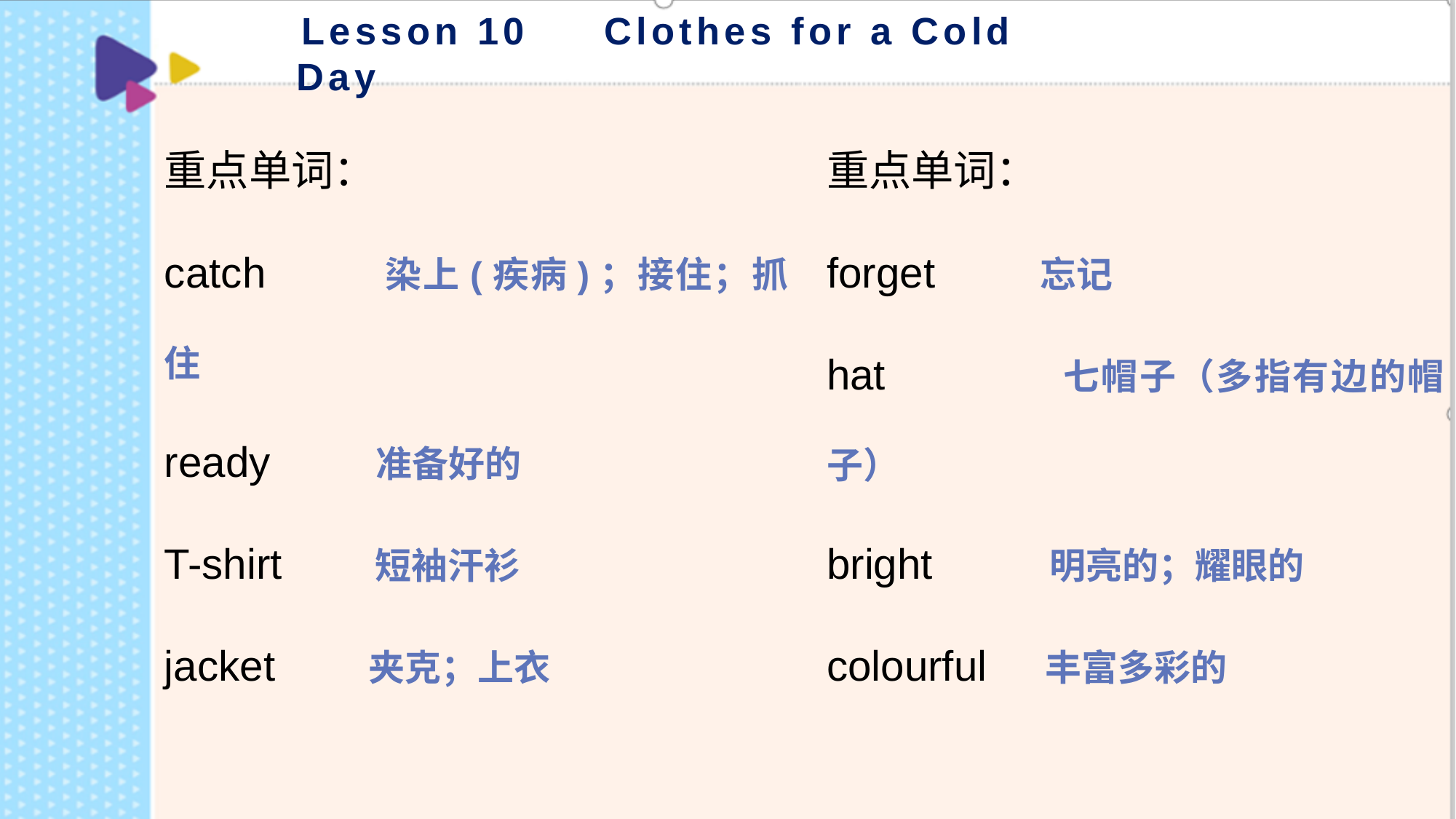

Lesson 10     Clothes for a Cold Day
重点单词：
catch        染上(疾病)；接住；抓住
ready        准备好的
T-shirt       短袖汗衫
jacket       夹克；上衣

重点单词：
forget        忘记
hat            七帽子（多指有边的帽子）
bright         明亮的；耀眼的
colourful    丰富多彩的